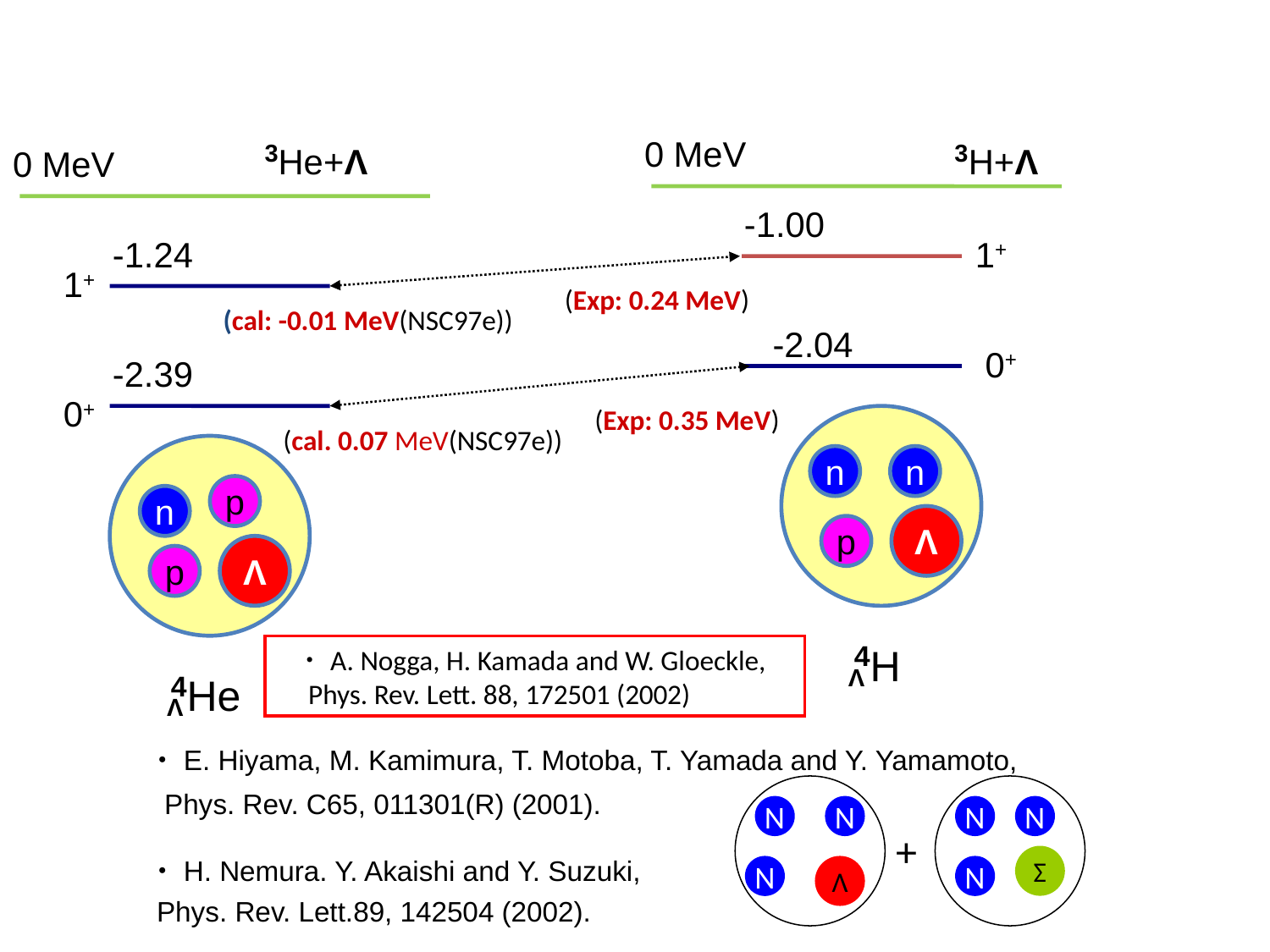

3He+Λ
0 MeV
3H+Λ
0 MeV

-1.00
-1.24
1+
1+

(Exp: 0.24 MeV)

(cal: -0.01 MeV(NSC97e))
-2.04
0+
-2.39

0+
(Exp: 0.35 MeV)

(cal. 0.07 MeV(NSC97e))

n
n
p
n
Λ
p
Λ
p
4H
・A. Nogga, H. Kamada and W. Gloeckle,
  Phys. Rev. Lett. 88, 172501 (2002)

4He
Λ
Λ
・E. Hiyama, M. Kamimura, T. Motoba, T. Yamada and Y. Yamamoto,
  Phys. Rev. C65, 011301(R) (2001).

・H. Nemura. Y. Akaishi and Y. Suzuki,
 Phys. Rev. Lett.89, 142504 (2002).

N
N
N
N
+
Σ
N
Λ
N